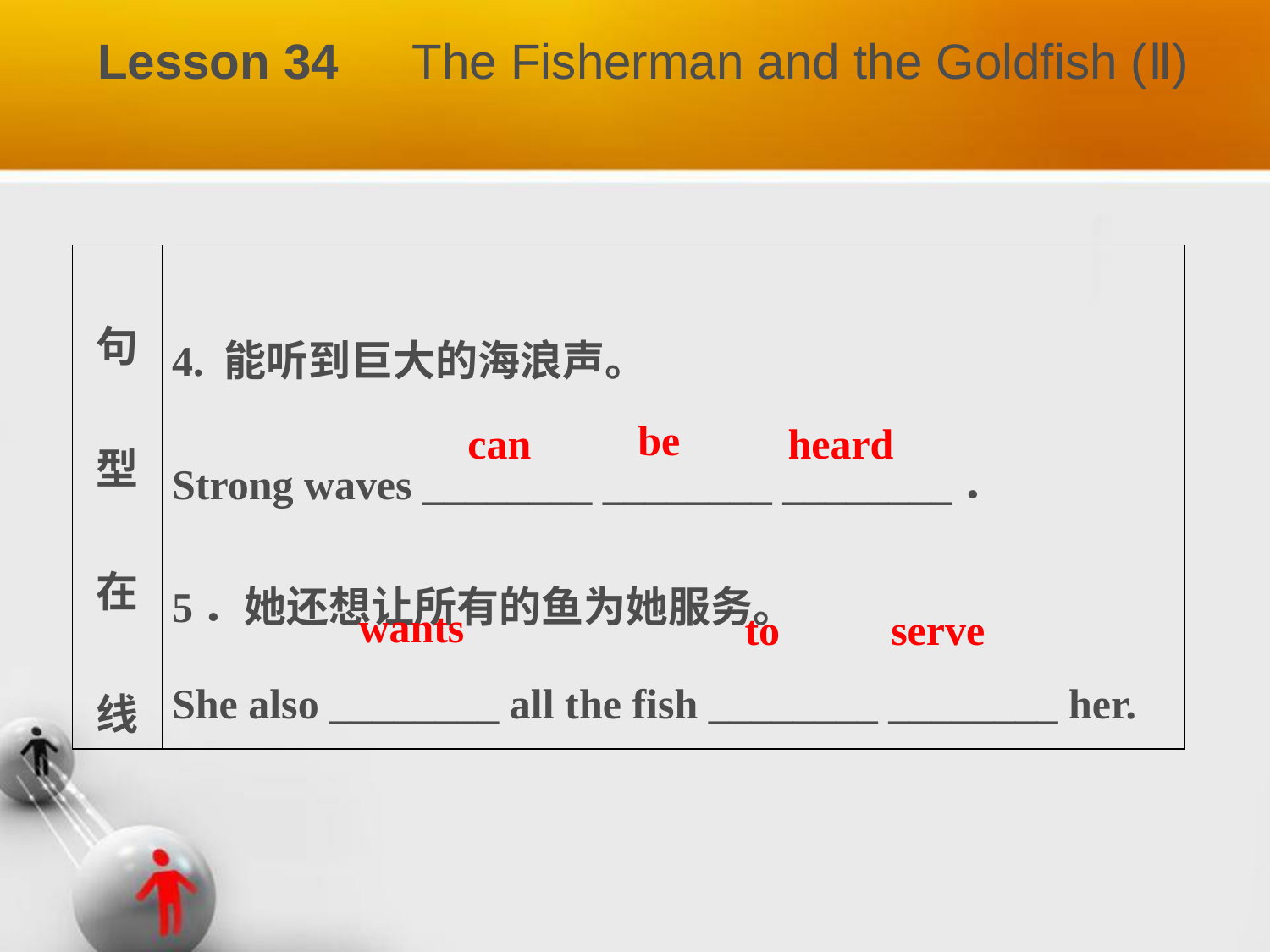

Lesson 34　The Fisherman and the Goldfish (Ⅱ)
| 句 型 在 线 | 4. 能听到巨大的海浪声。 Strong waves \_\_\_\_\_\_\_\_ \_\_\_\_\_\_\_\_ \_\_\_\_\_\_\_\_． 5．她还想让所有的鱼为她服务。 She also \_\_\_\_\_\_\_\_ all the fish \_\_\_\_\_\_\_\_ \_\_\_\_\_\_\_\_ her. |
| --- | --- |
be
can
heard
 wants
to
 serve